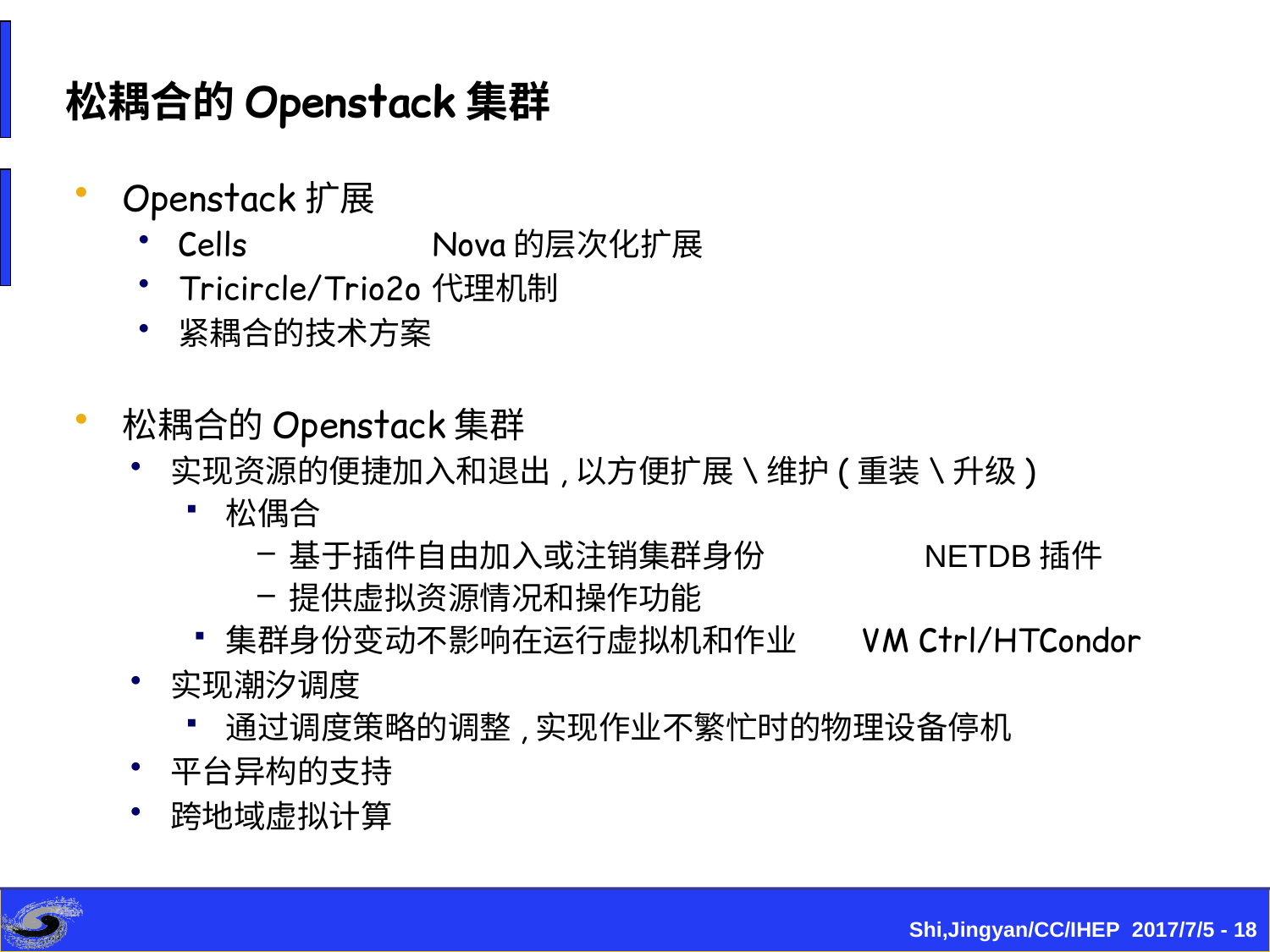

松耦合的Openstack集群
Openstack扩展
Cells 		Nova的层次化扩展
Tricircle/Trio2o	代理机制
紧耦合的技术方案

松耦合的Openstack集群
实现资源的便捷加入和退出,以方便扩展\维护(重装\升级)
松偶合
基于插件自由加入或注销集群身份		NETDB插件
提供虚拟资源情况和操作功能
集群身份变动不影响在运行虚拟机和作业	VM Ctrl/HTCondor
实现潮汐调度
通过调度策略的调整,实现作业不繁忙时的物理设备停机
平台异构的支持
跨地域虚拟计算

Shi,Jingyan/CC/IHEP  2017/7/5 - 18